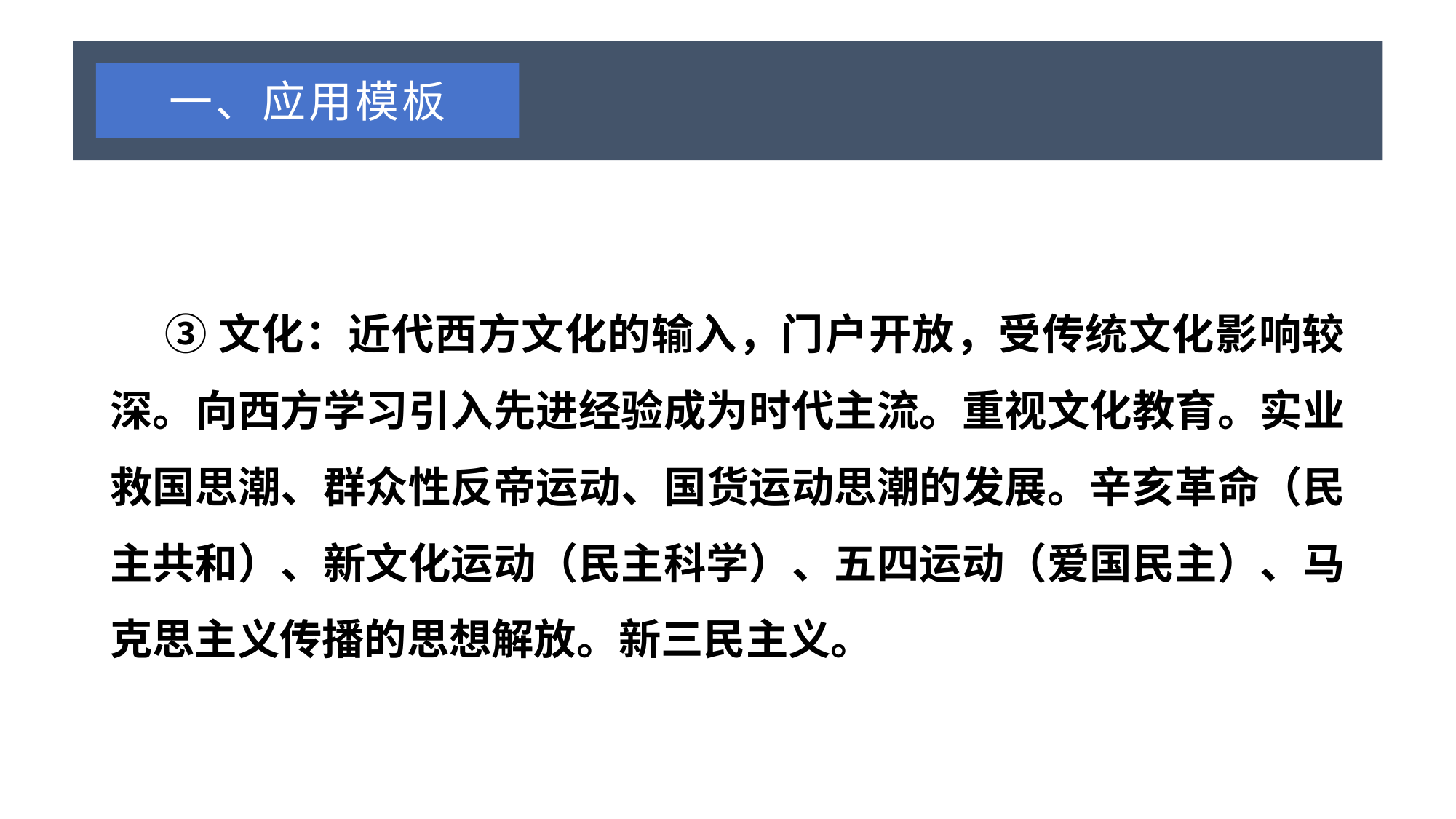

一、应用模板
③文化：近代西方文化的输入，门户开放，受传统文化影响较深。向西方学习引入先进经验成为时代主流。重视文化教育。实业救国思潮、群众性反帝运动、国货运动思潮的发展。辛亥革命（民主共和）、新文化运动（民主科学）、五四运动（爱国民主）、马克思主义传播的思想解放。新三民主义。